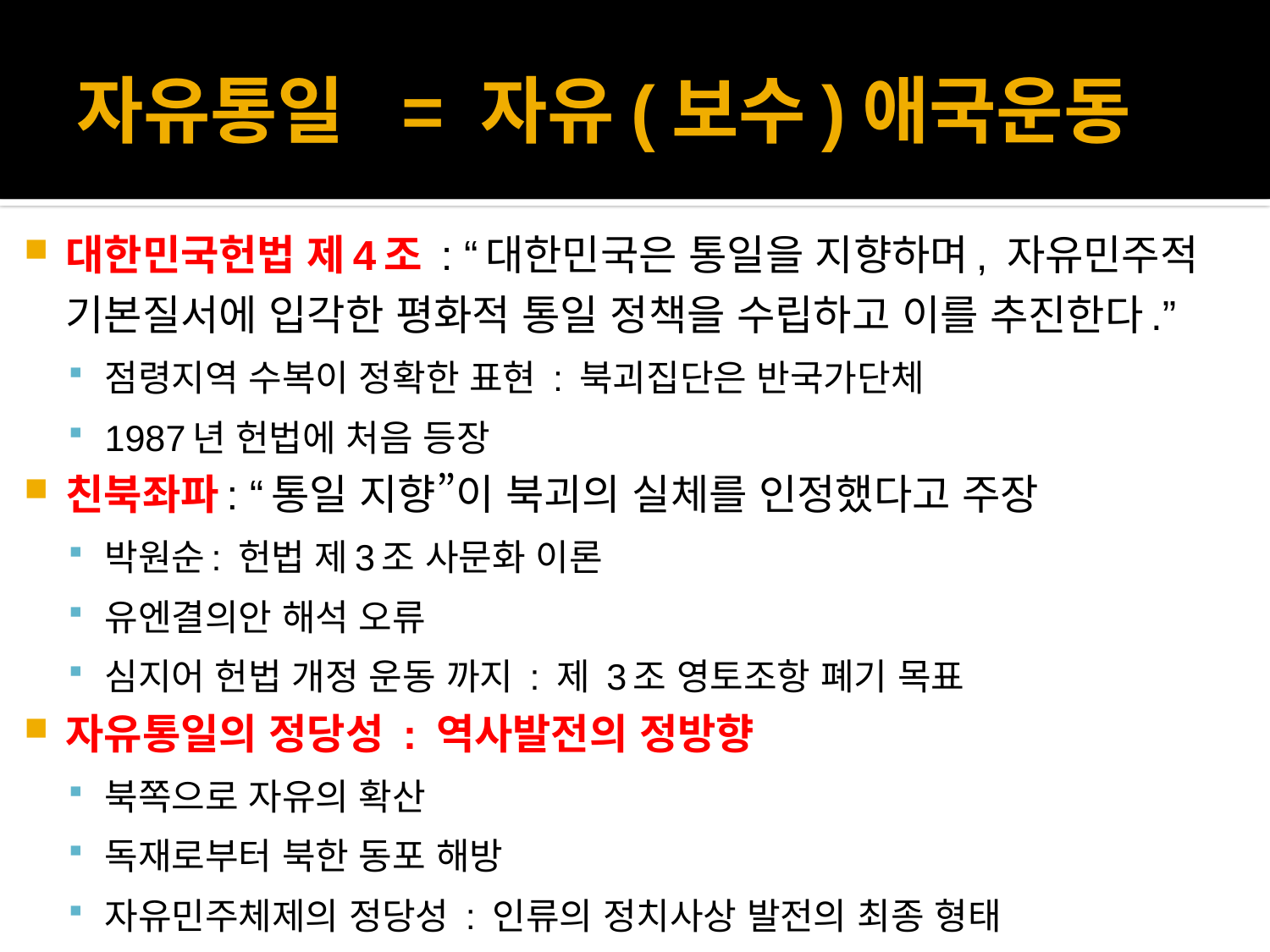

# 자유통일  = 자유(보수)애국운동
대한민국헌법 제4조 : “대한민국은 통일을 지향하며, 자유민주적 기본질서에 입각한 평화적 통일 정책을 수립하고 이를 추진한다.”
점령지역 수복이 정확한 표현 : 북괴집단은 반국가단체
1987년 헌법에 처음 등장
친북좌파: “통일 지향”이 북괴의 실체를 인정했다고 주장
박원순: 헌법 제3조 사문화 이론
유엔결의안 해석 오류
심지어 헌법 개정 운동 까지 : 제 3조 영토조항 폐기 목표
자유통일의 정당성 : 역사발전의 정방향
북쪽으로 자유의 확산
독재로부터 북한 동포 해방
자유민주체제의 정당성 : 인류의 정치사상 발전의 최종 형태